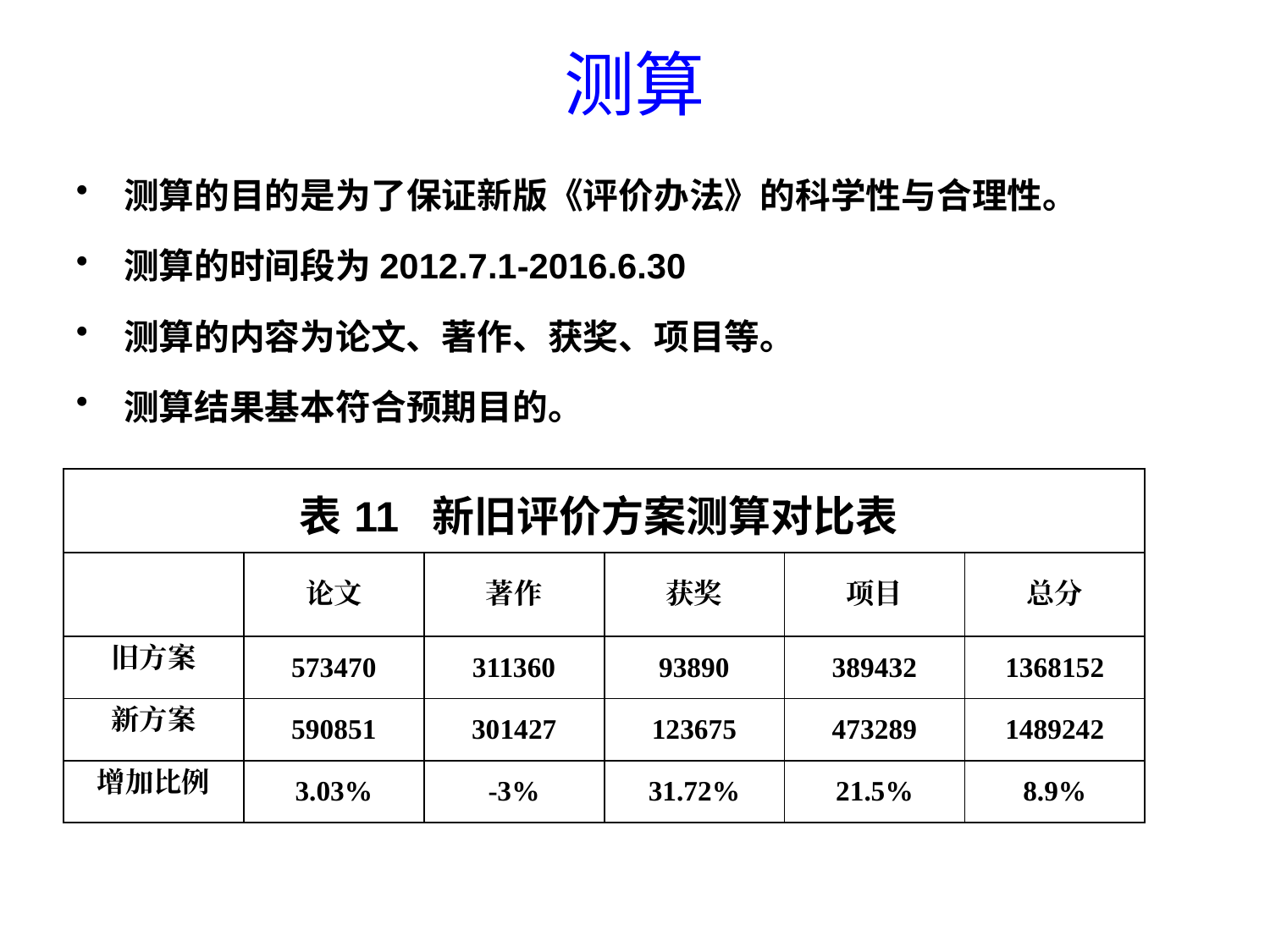

# 测算
测算的目的是为了保证新版《评价办法》的科学性与合理性。
测算的时间段为2012.7.1-2016.6.30
测算的内容为论文、著作、获奖、项目等。
测算结果基本符合预期目的。
| 表11 新旧评价方案测算对比表 |  |  |  |  |  |
| --- | --- | --- | --- | --- | --- |
|  | 论文 | 著作 | 获奖 | 项目 | 总分 |
| 旧方案 | 573470 | 311360 | 93890 | 389432 | 1368152 |
| 新方案 | 590851 | 301427 | 123675 | 473289 | 1489242 |
| 增加比例 | 3.03% | -3% | 31.72% | 21.5% | 8.9% |